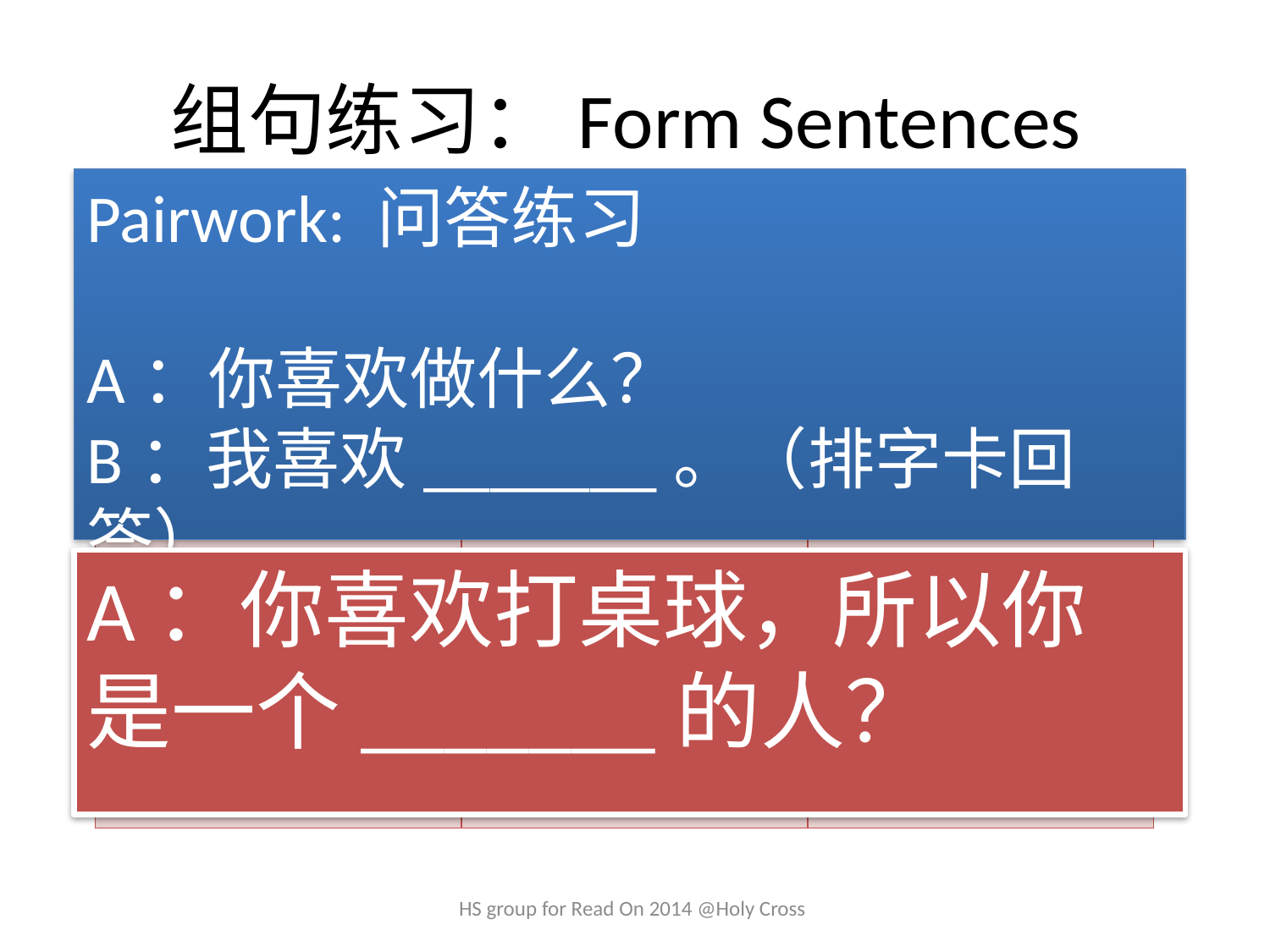

# 组句练习：Form Sentences
Pairwork: 问答练习

A：你喜欢做什么？
B：我喜欢_______。（排字卡回答）
| 人 (noun/pronoun) | 做 (verb) | 活动 (noun) activities |
| --- | --- | --- |
| 我 小孩 老师 | 喜欢 打 做 跳 吃 看 | 美食 街舞 电影 桌球（乒乓球） 篮球 |
A：你喜欢打桌球，所以你
是一个_______的人？

HS group for Read On 2014 @Holy Cross